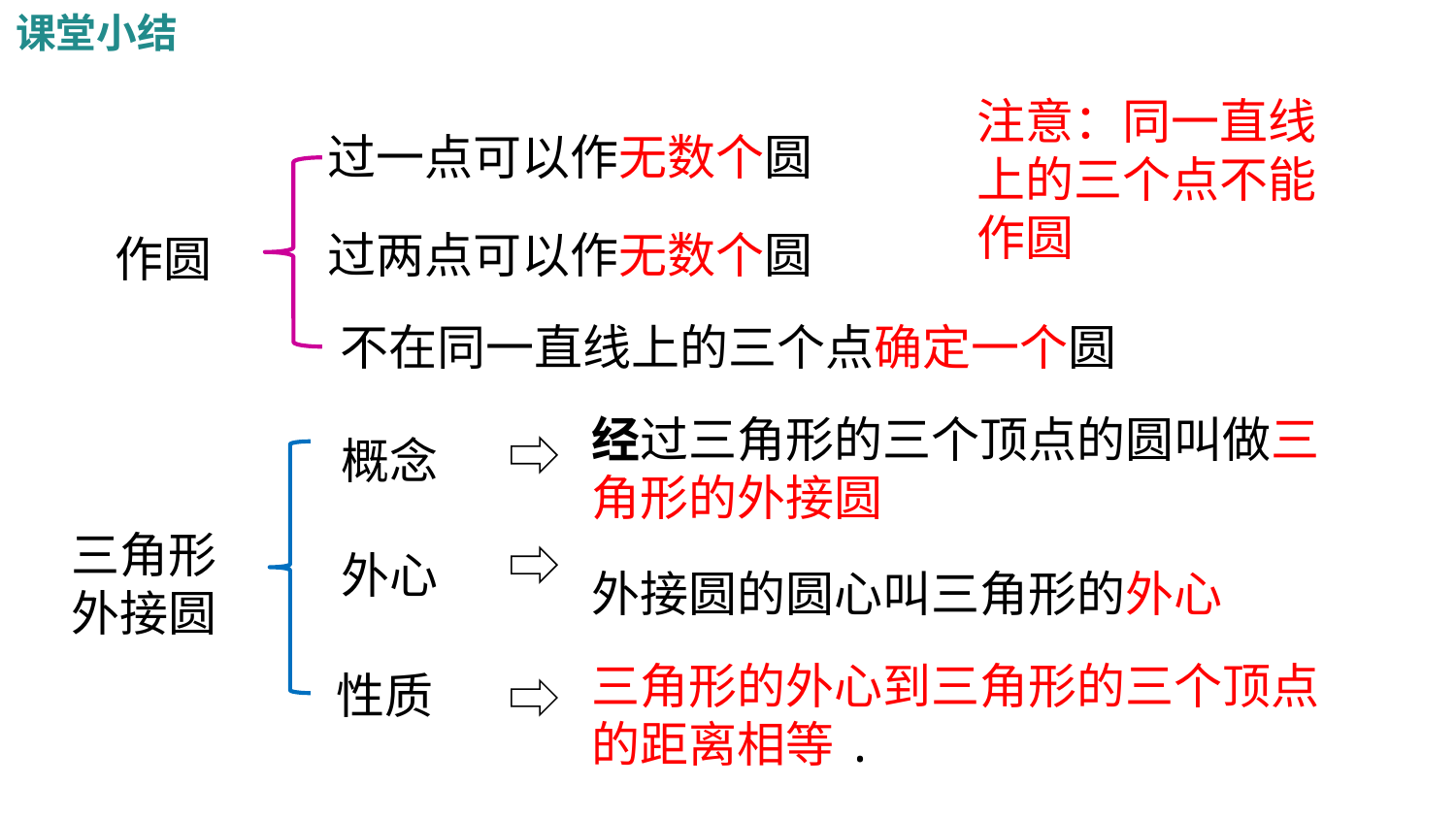

课堂小结
注意：同一直线上的三个点不能作圆
过一点可以作无数个圆

过两点可以作无数个圆
作圆
不在同一直线上的三个点确定一个圆
经过三角形的三个顶点的圆叫做三角形的外接圆
概念

三角形外接圆
外接圆的圆心叫三角形的外心
外心

三角形的外心到三角形的三个顶点的距离相等.
性质